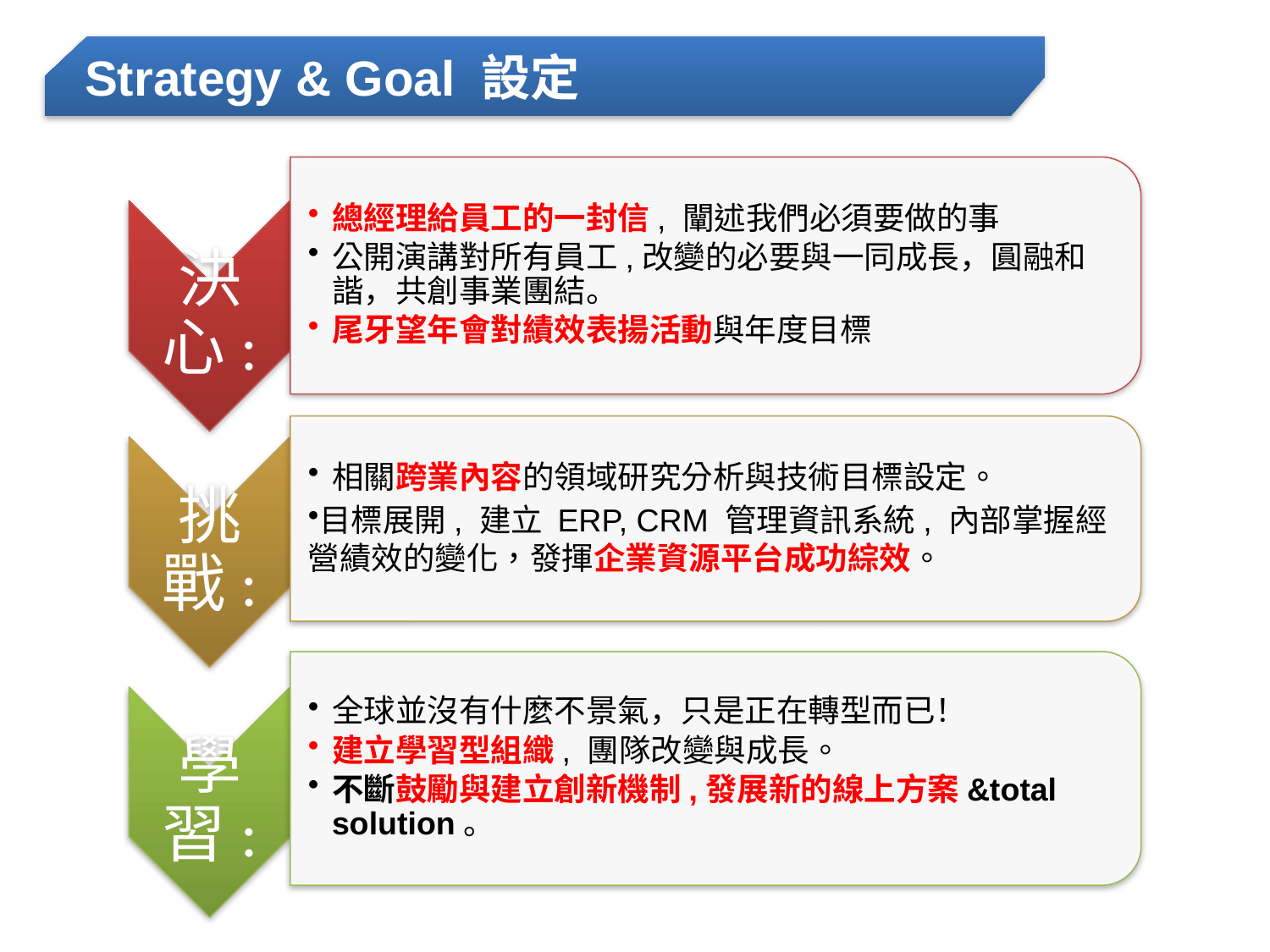

Strategy & Goal 設定
決心:
總經理給員工的一封信, 闡述我們必須要做的事
公開演講對所有員工,改變的必要與一同成長，圓融和諧，共創事業團結。
尾牙望年會對績效表揚活動與年度目標
挑戰:
相關跨業內容的領域研究分析與技術目標設定。
目標展開, 建立 ERP, CRM 管理資訊系統, 內部掌握經營績效的變化，發揮企業資源平台成功綜效。
學習:
全球並沒有什麼不景氣，只是正在轉型而已！
建立學習型組織, 團隊改變與成長。
不斷鼓勵與建立創新機制,發展新的線上方案&total solution。